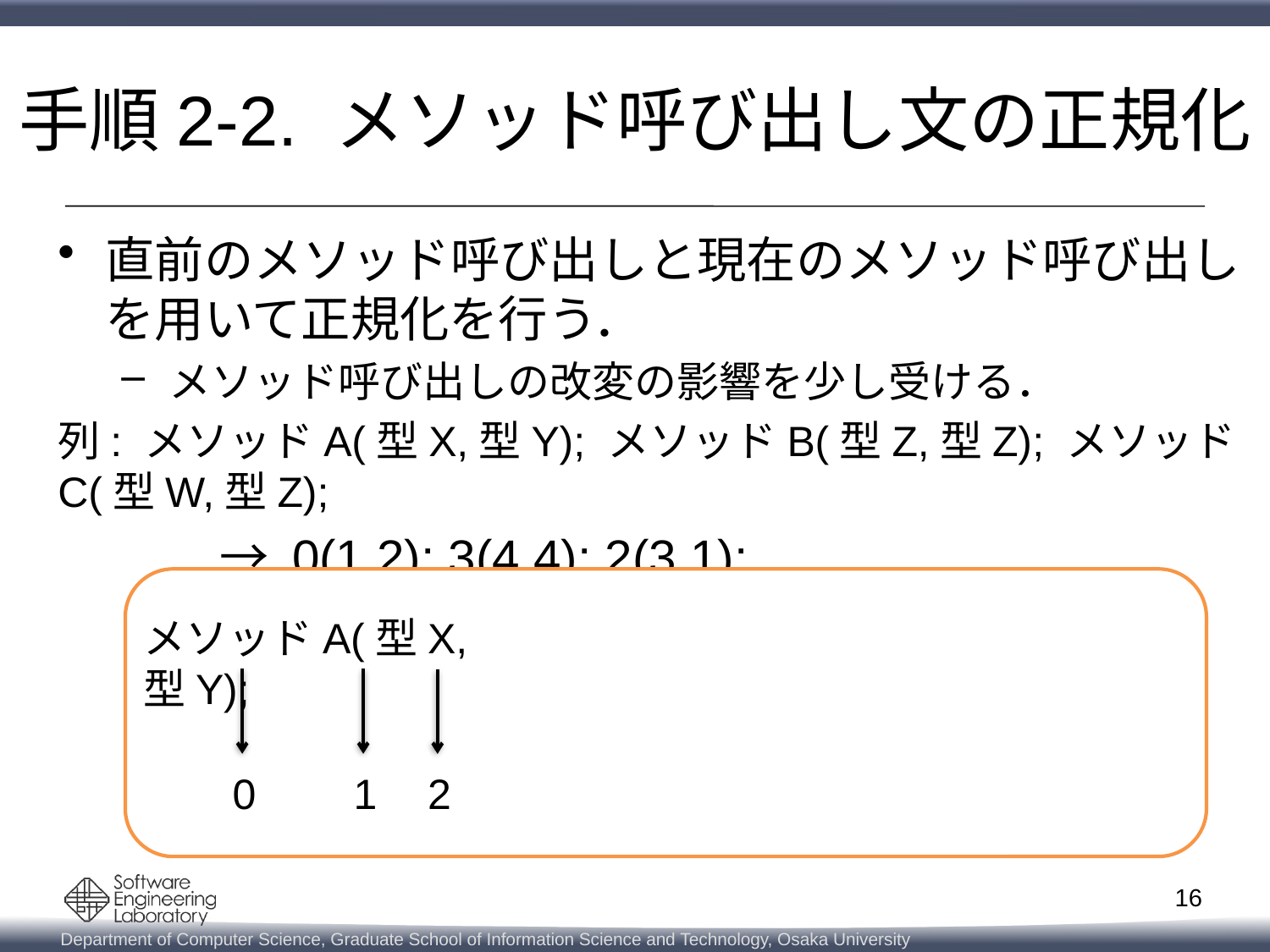

# 手順2-2. メソッド呼び出し文の正規化
直前のメソッド呼び出しと現在のメソッド呼び出しを用いて正規化を行う．
メソッド呼び出しの改変の影響を少し受ける．
列: メソッドA(型X,型Y); メソッドB(型Z,型Z); メソッドC(型W,型Z);
　　→ 0(1,2); 3(4,4); 2(3,1);

メソッドA(型X,型Y);
0
1
2
16